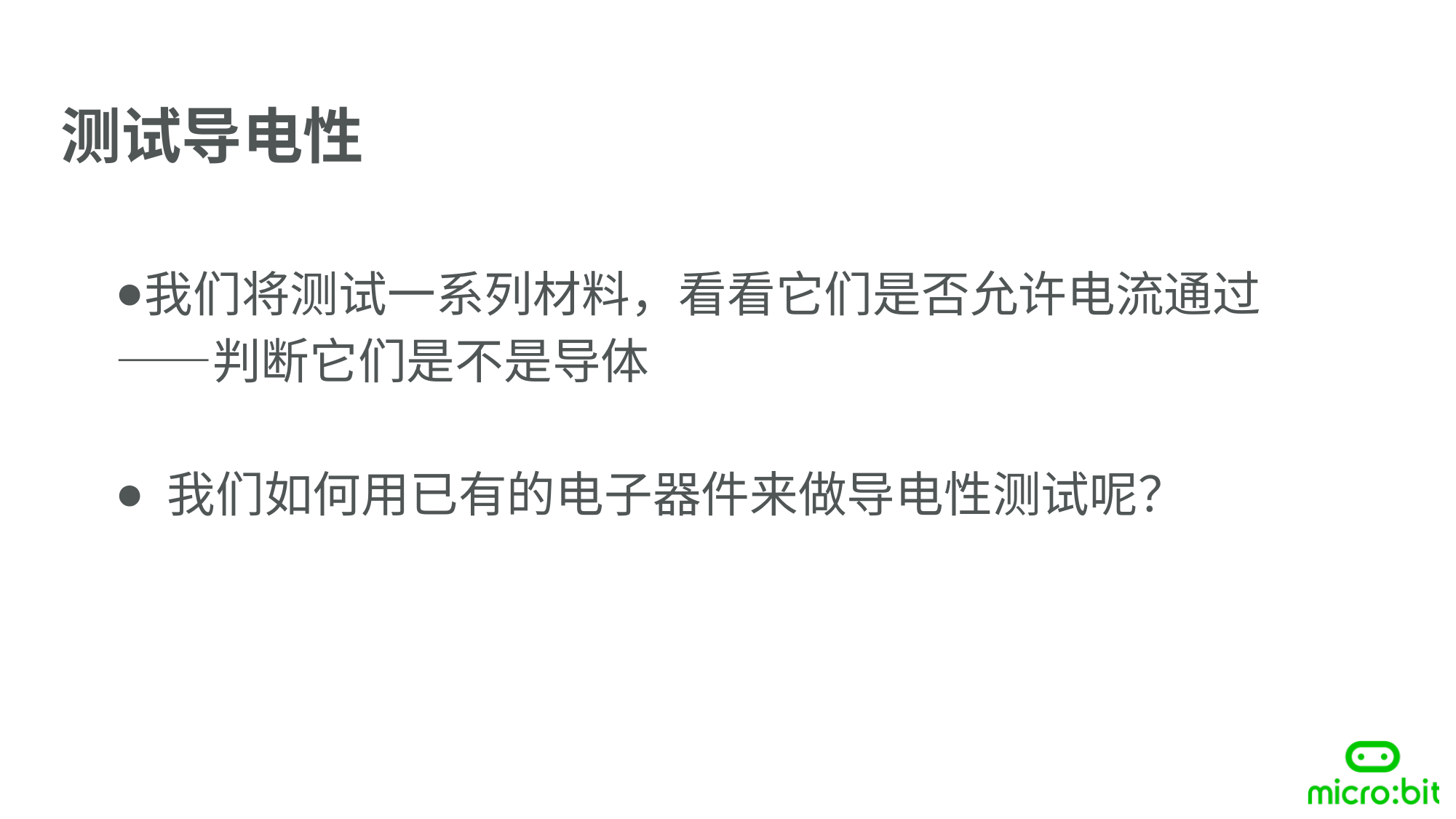

测试导电性

我们将测试一系列材料，看看它们是否允许电流通过——判断它们是不是导体

 我们如何用已有的电子器件来做导电性测试呢？